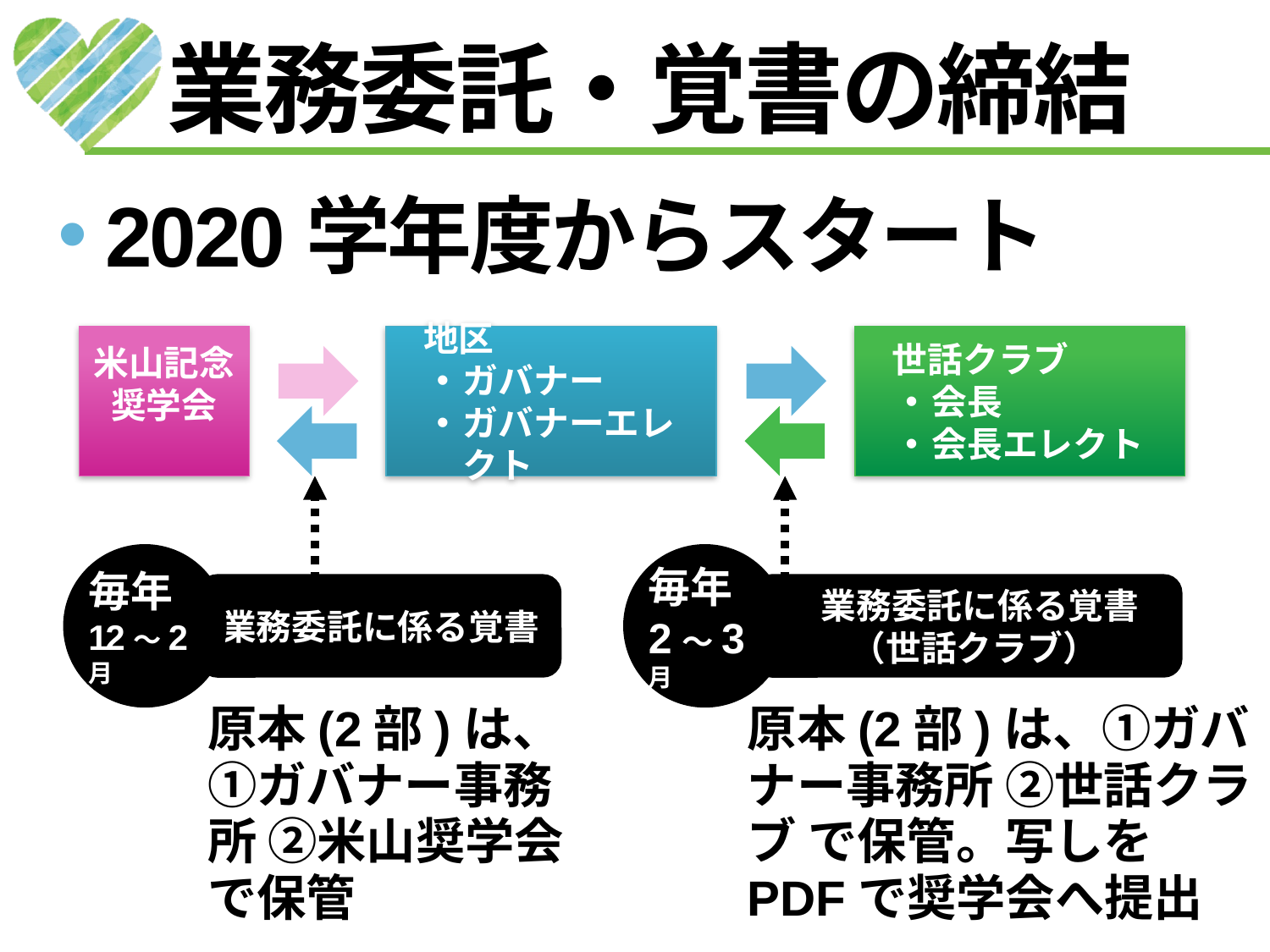

# 業務委託・覚書の締結
2020学年度からスタート
米山記念奨学会
地区
ガバナー
ガバナーエレクト
世話クラブ
会長
会長エレクト

毎年12～2月
毎年
2～3月
業務委託に係る覚書
業務委託に係る覚書（世話クラブ）
原本(2部)は、
①ガバナー事務所 ②米山奨学会
で保管
原本(2部)は、①ガバナー事務所 ②世話クラブ で保管。写しをPDFで奨学会へ提出